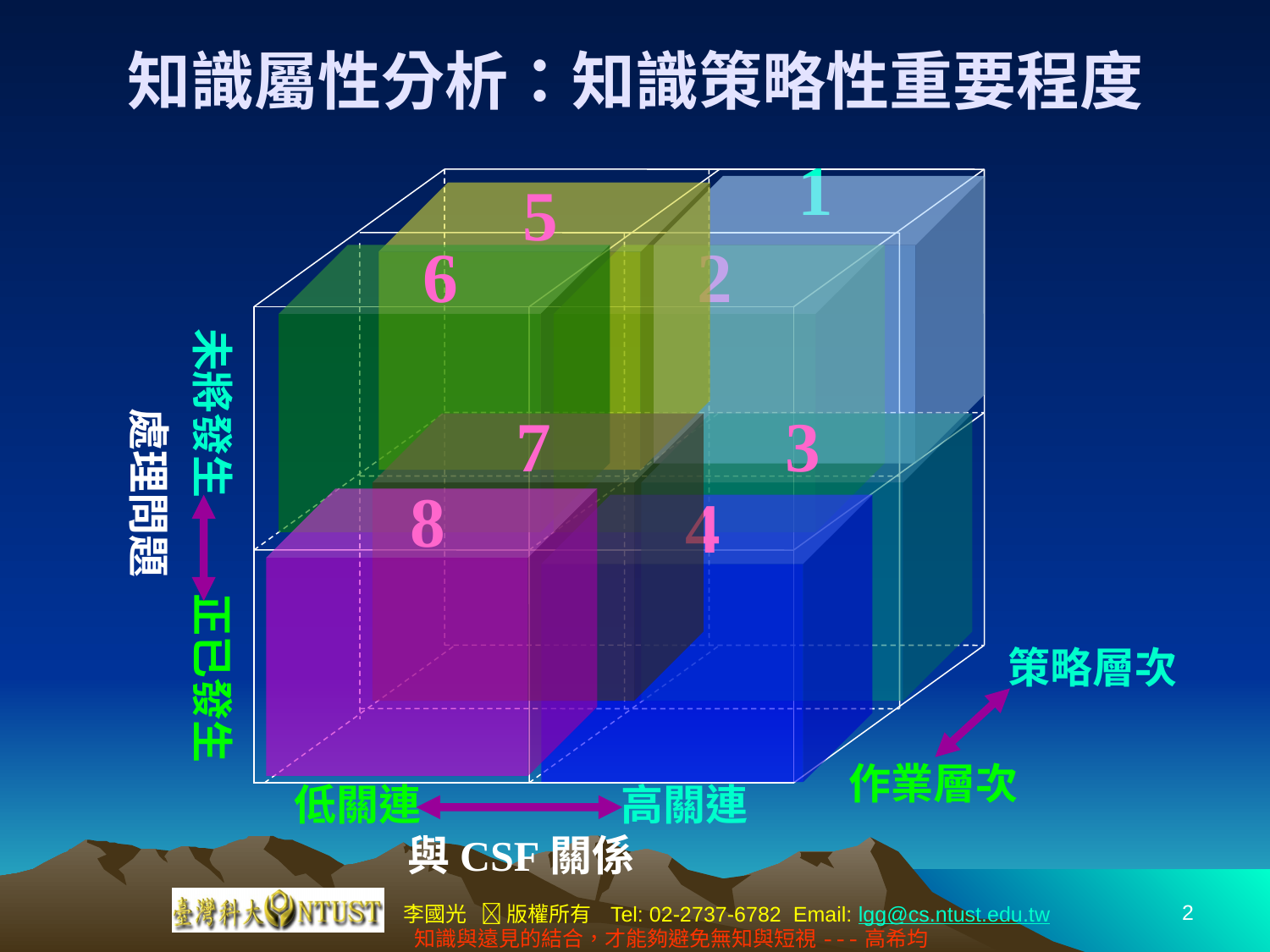

# 知識屬性分析：知識策略性重要程度
1

5

未將發生          正已發生
處理問題

策略層次

作業層次
低關連                     高關連
與CSF關係
6

2

7

3

8

4

2